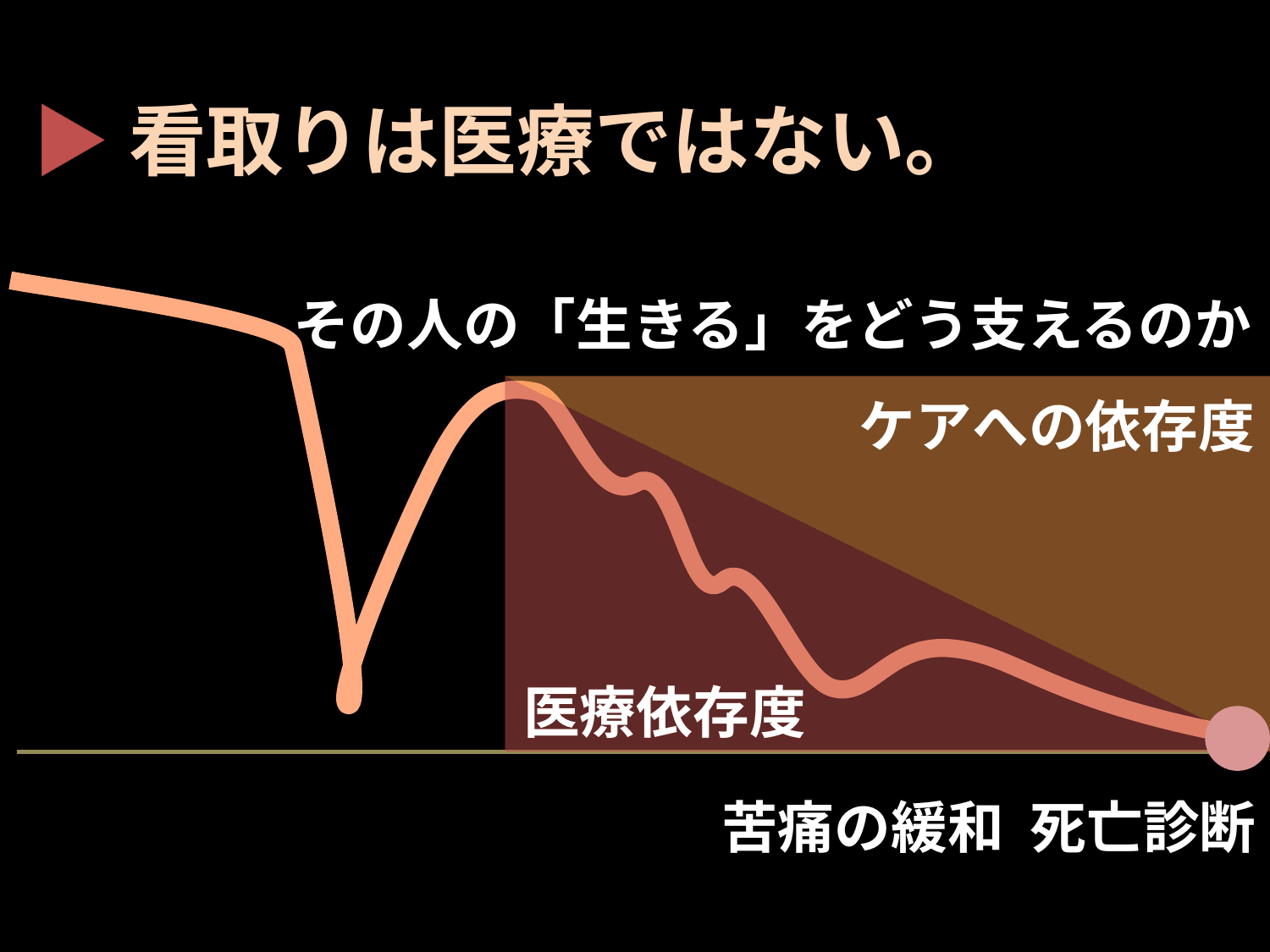

▶看取りは医療ではない。

その人の「生きる」をどう支えるのか

医療依存度

ケアへの依存度

苦痛の緩和
死亡診断